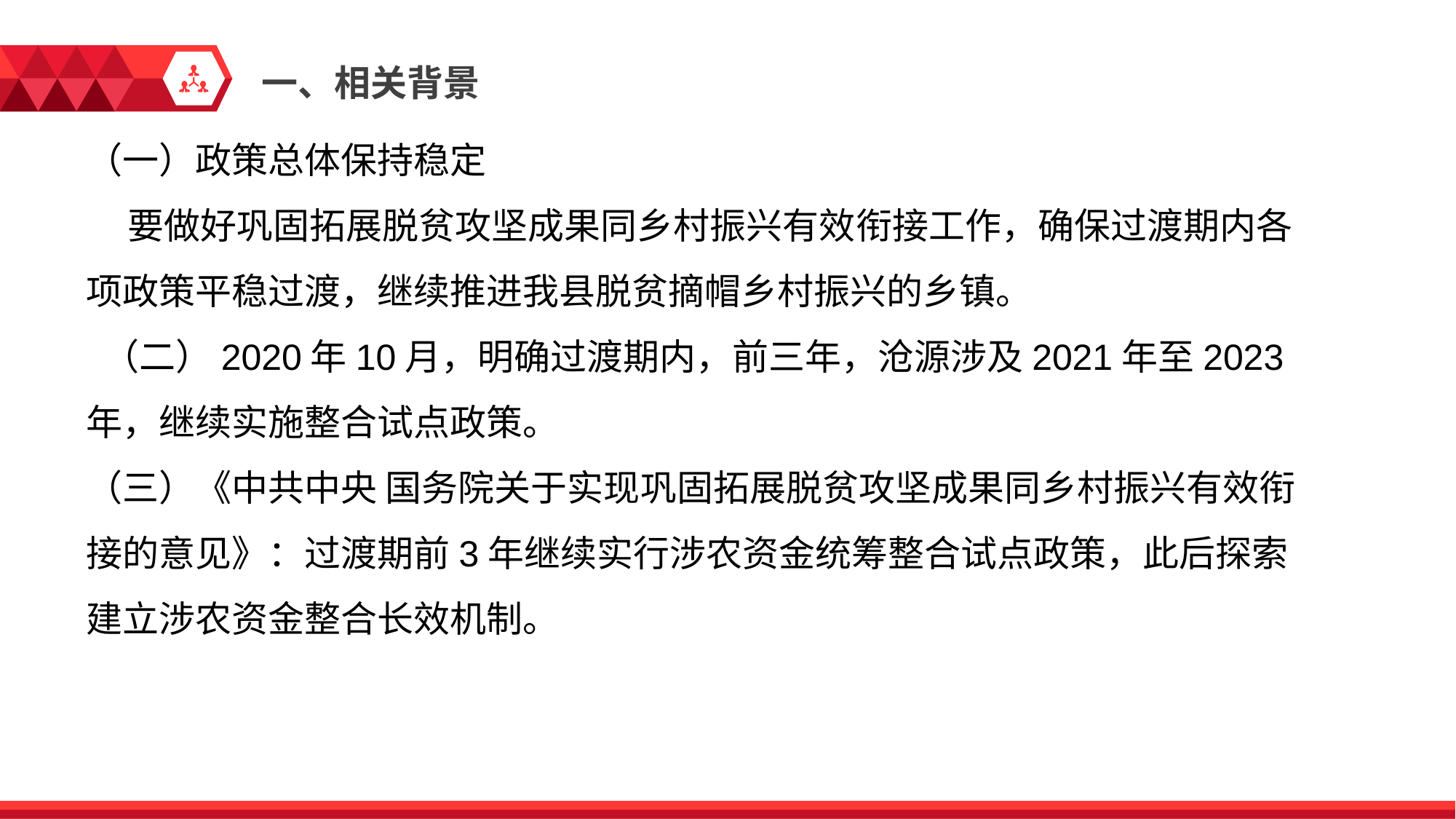

4
一、相关背景
（一）政策总体保持稳定
    要做好巩固拓展脱贫攻坚成果同乡村振兴有效衔接工作，确保过渡期内各项政策平稳过渡，继续推进我县脱贫摘帽乡村振兴的乡镇。
 （二）2020年10月，明确过渡期内，前三年，沧源涉及2021年至2023年，继续实施整合试点政策。
（三）《中共中央 国务院关于实现巩固拓展脱贫攻坚成果同乡村振兴有效衔接的意见》：过渡期前3年继续实行涉农资金统筹整合试点政策，此后探索建立涉农资金整合长效机制。